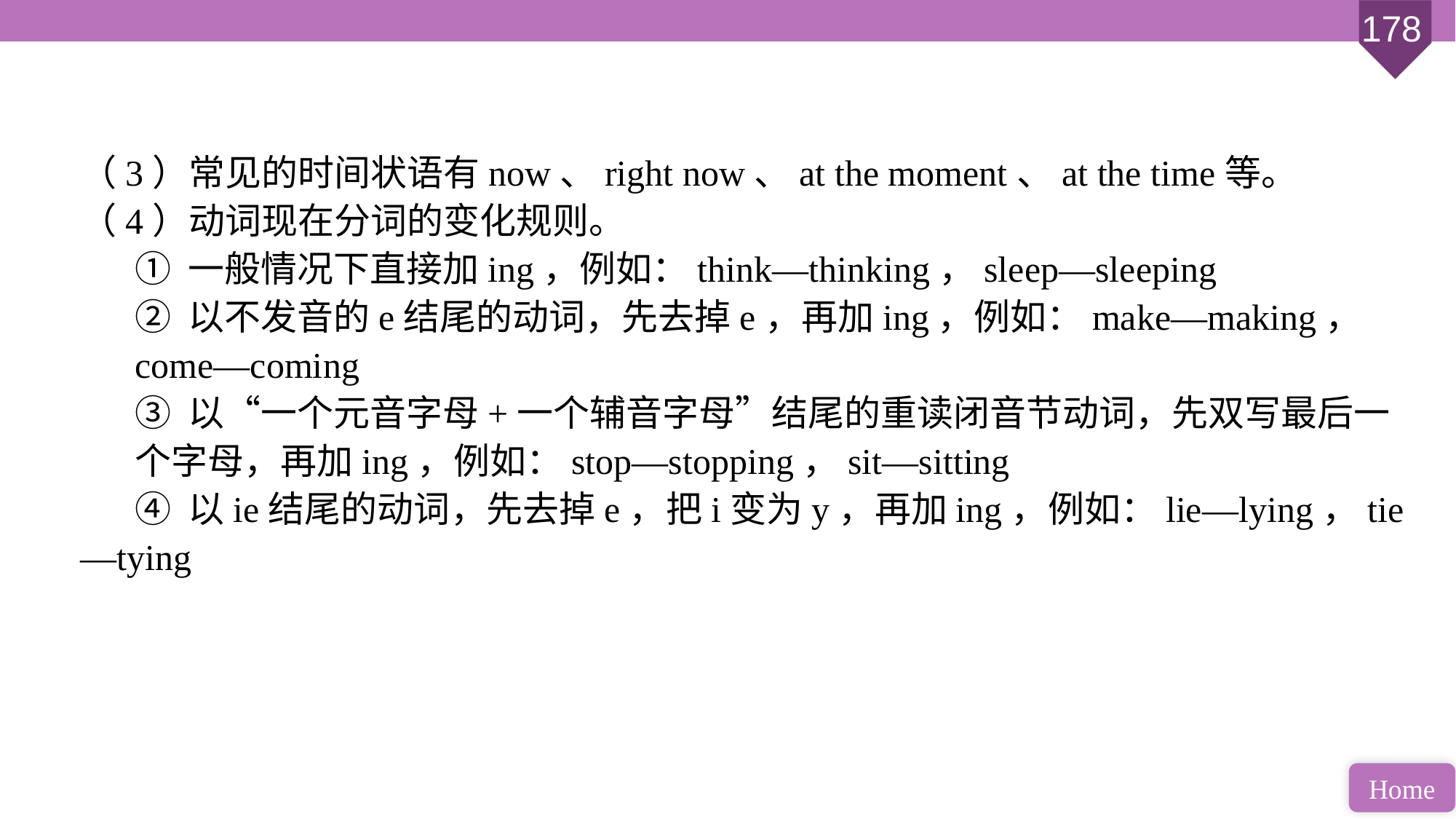

（3）常见的时间状语有now、right now、at the moment、at the time等。
（4）动词现在分词的变化规则。
① 一般情况下直接加ing，例如：think—thinking，sleep—sleeping
② 以不发音的e结尾的动词，先去掉e，再加ing，例如：make—making，
come—coming
③ 以“一个元音字母+一个辅音字母”结尾的重读闭音节动词，先双写最后一
个字母，再加ing，例如：stop—stopping，sit—sitting
④ 以ie结尾的动词，先去掉e，把i变为y，再加ing，例如：lie—lying，tie—tying